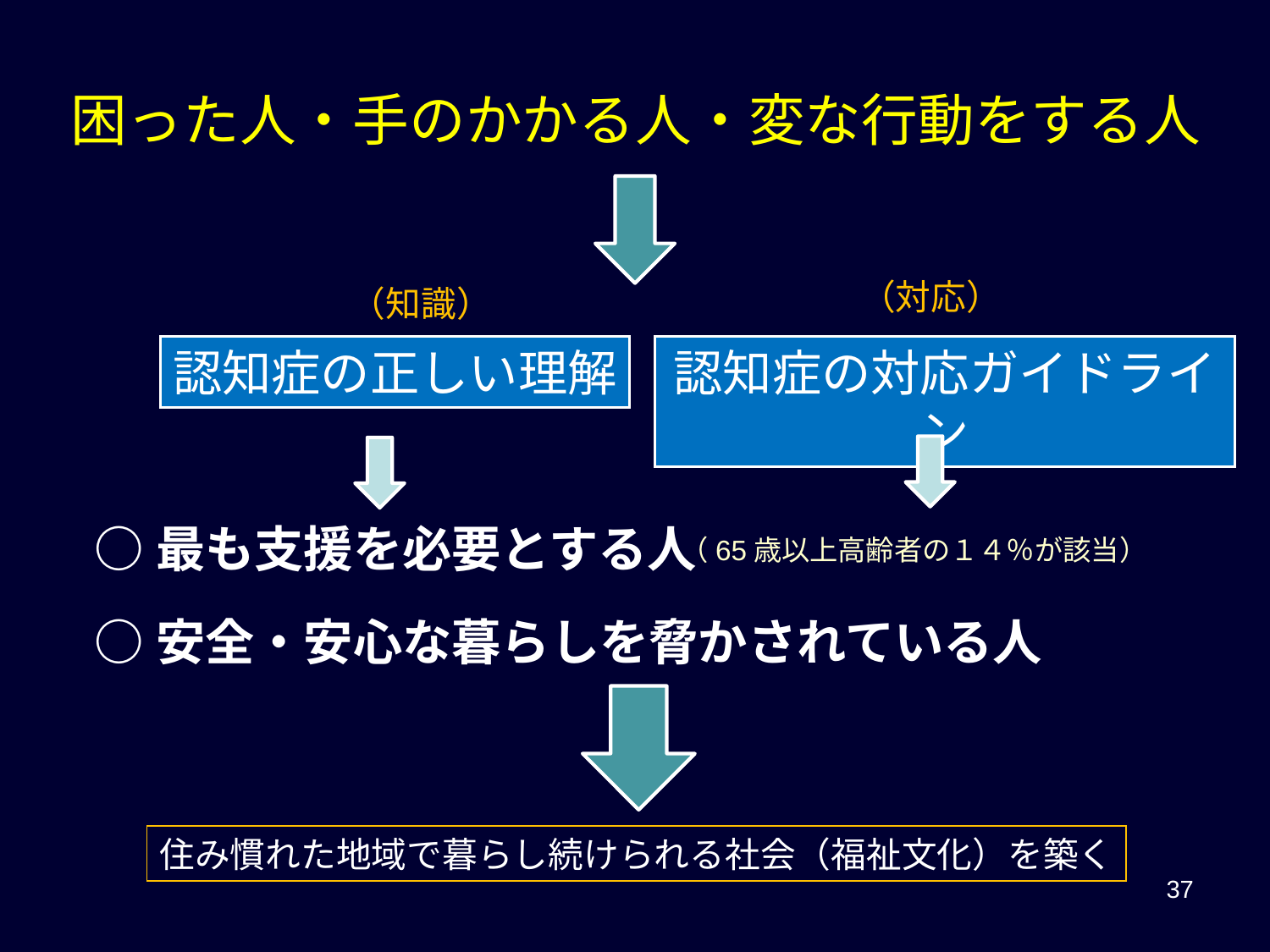

困った人・手のかかる人・変な行動をする人

（対応）
（知識）
認知症の正しい理解
認知症の対応ガイドライン

○最も支援を必要とする人

○安全・安心な暮らしを脅かされている人
（65歳以上高齢者の１４％が該当）

住み慣れた地域で暮らし続けられる社会（福祉文化）を築く
37